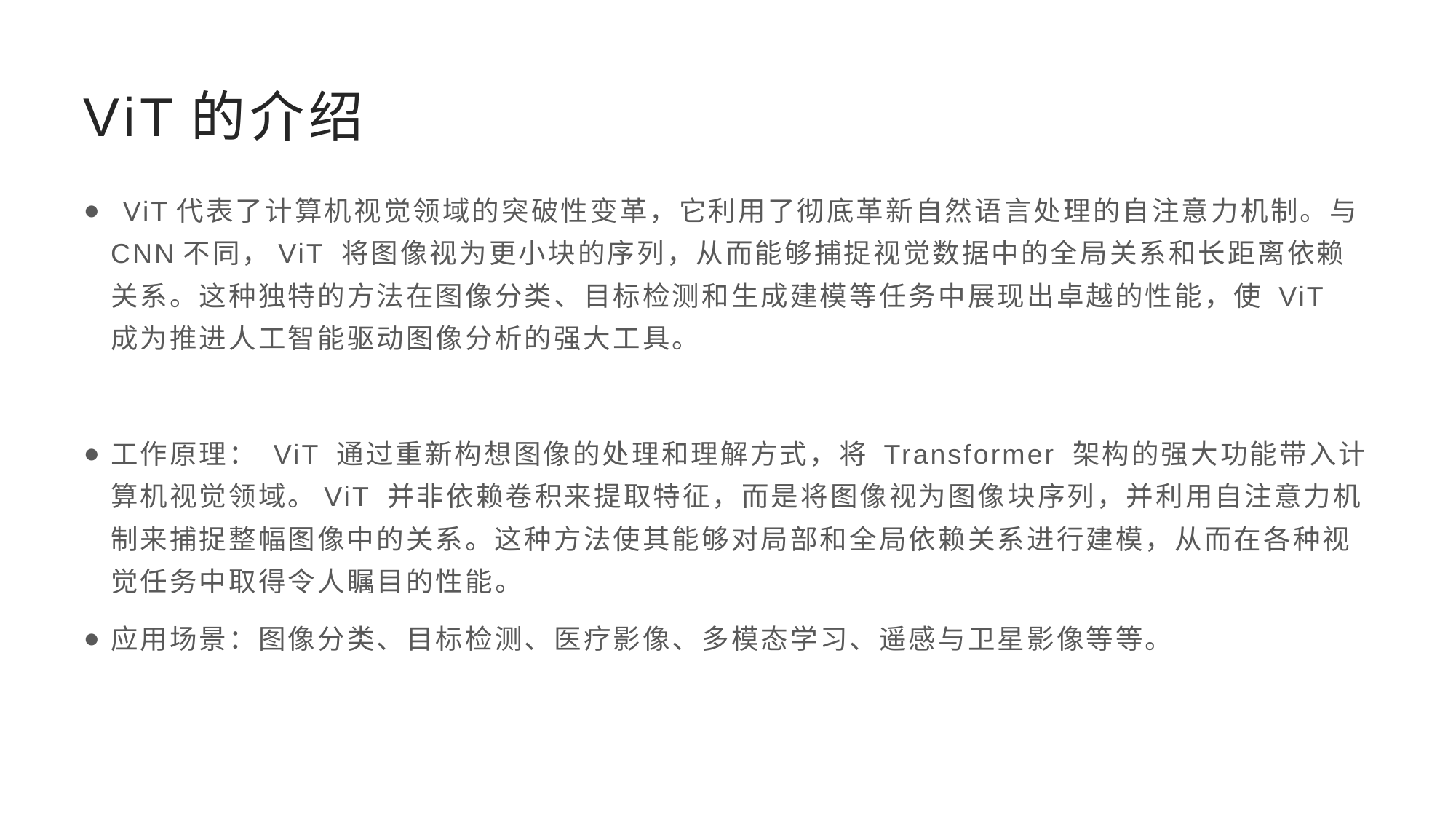

# ViT的介绍
​ ViT代表了计算机视觉领域的突破性变革，它利用了彻底革新自然语言处理的自注意力机制。与CNN不同，ViT 将图像视为更小块的序列，从而能够捕捉视觉数据中的全局关系和长距离依赖关系。这种独特的方法在图像分类、目标检测和生成建模等任务中展现出卓越的性能，使 ViT 成为推进人工智能驱动图像分析的强大工具。

工作原理： ViT 通过重新构想图像的处理和理解方式，将 Transformer 架构的强大功能带入计算机视觉领域。ViT 并非依赖卷积来提取特征，而是将图像视为图像块序列，并利用自注意力机制来捕捉整幅图像中的关系。这种方法使其能够对局部和全局依赖关系进行建模，从而在各种视觉任务中取得令人瞩目的性能。
应用场景：图像分类、目标检测、医疗影像、多模态学习、遥感与卫星影像等等。